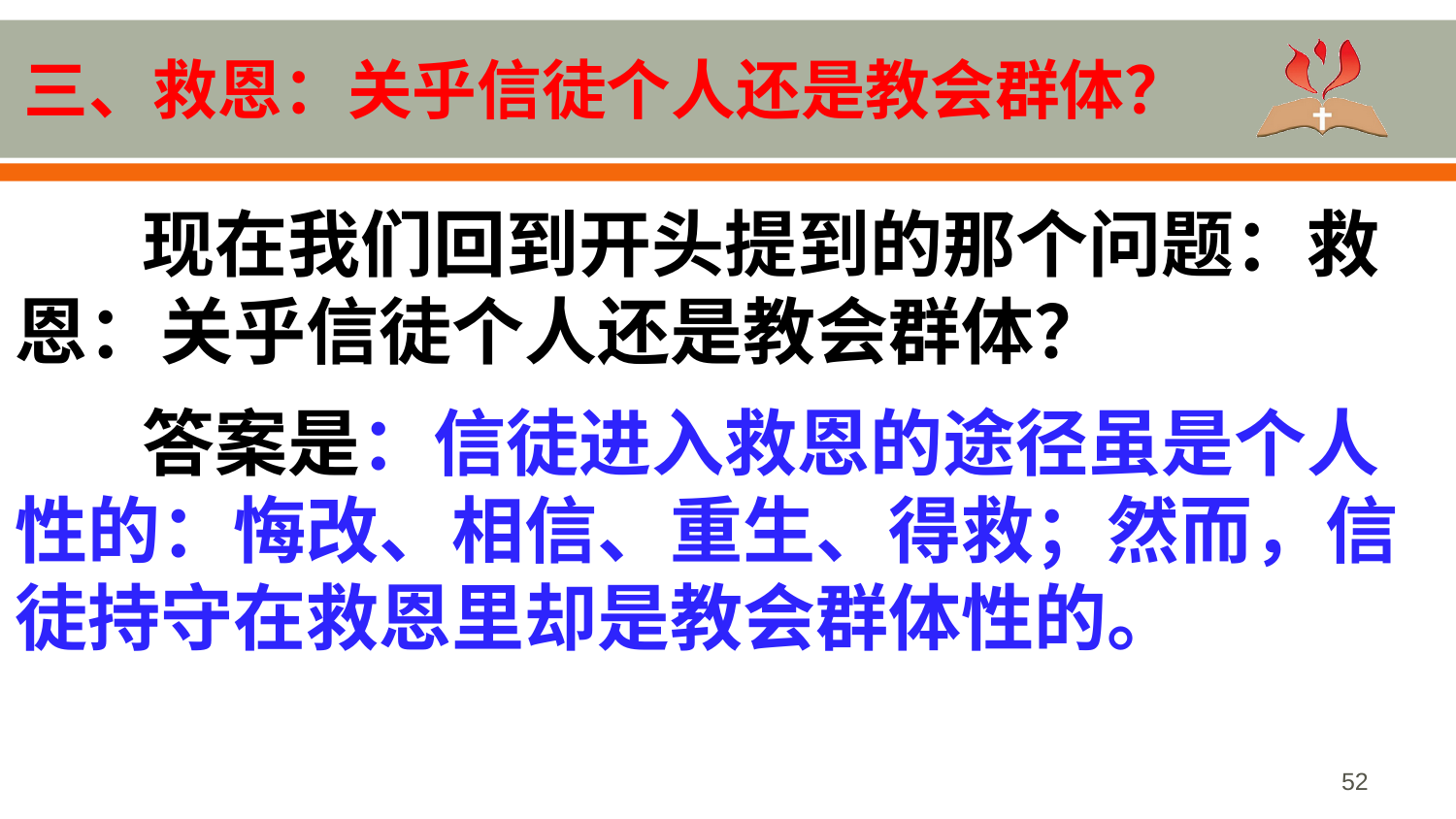

# 三、救恩：关乎信徒个人还是教会群体？
现在我们回到开头提到的那个问题：救恩：关乎信徒个人还是教会群体？
答案是：信徒进入救恩的途径虽是个人性的：悔改、相信、重生、得救；然而，信徒持守在救恩里却是教会群体性的。

52